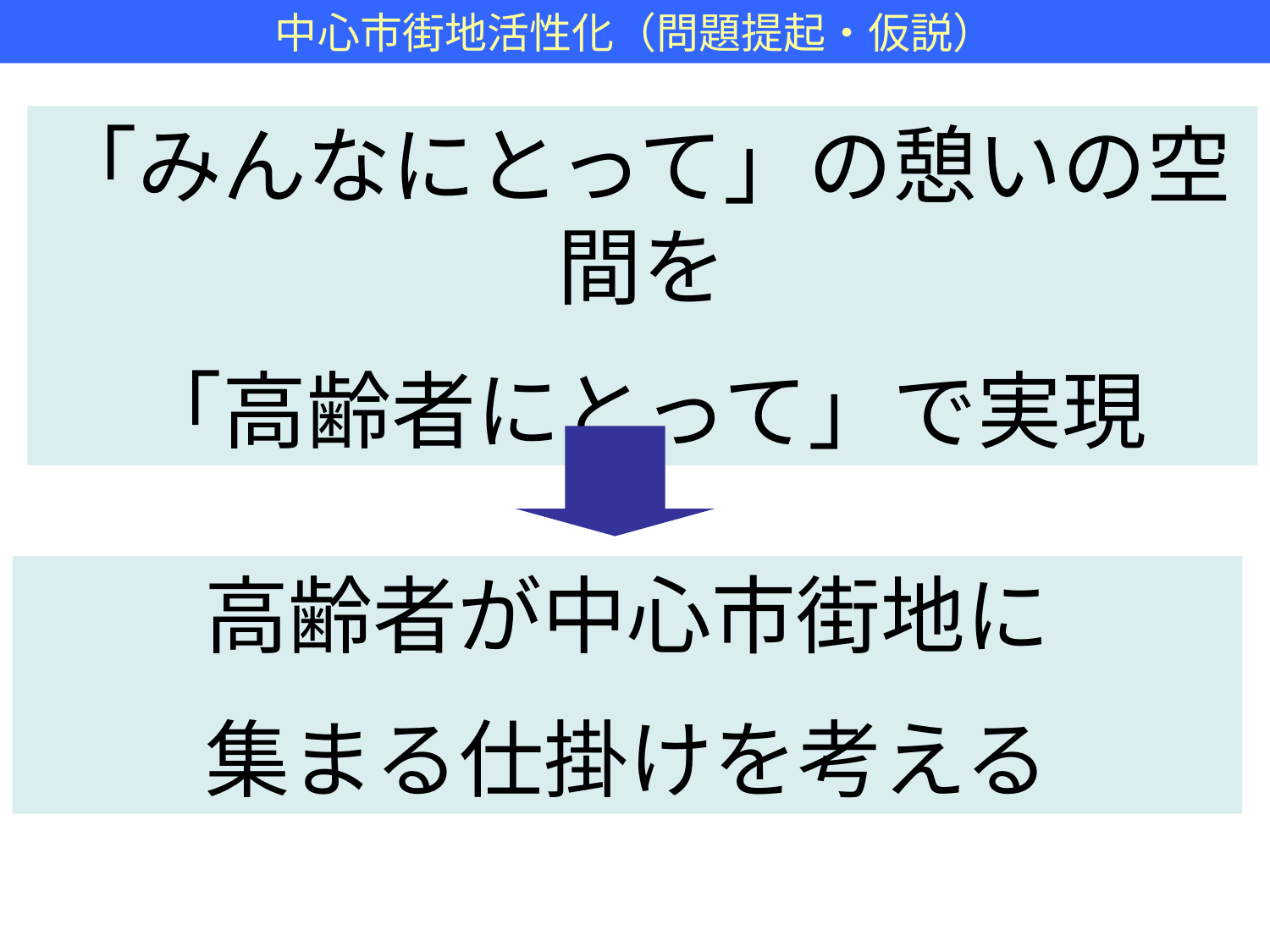

中心市街地活性化（問題提起・仮説）
「みんなにとって」の憩いの空間を
「高齢者にとって」で実現

高齢者が中心市街地に
集まる仕掛けを考える